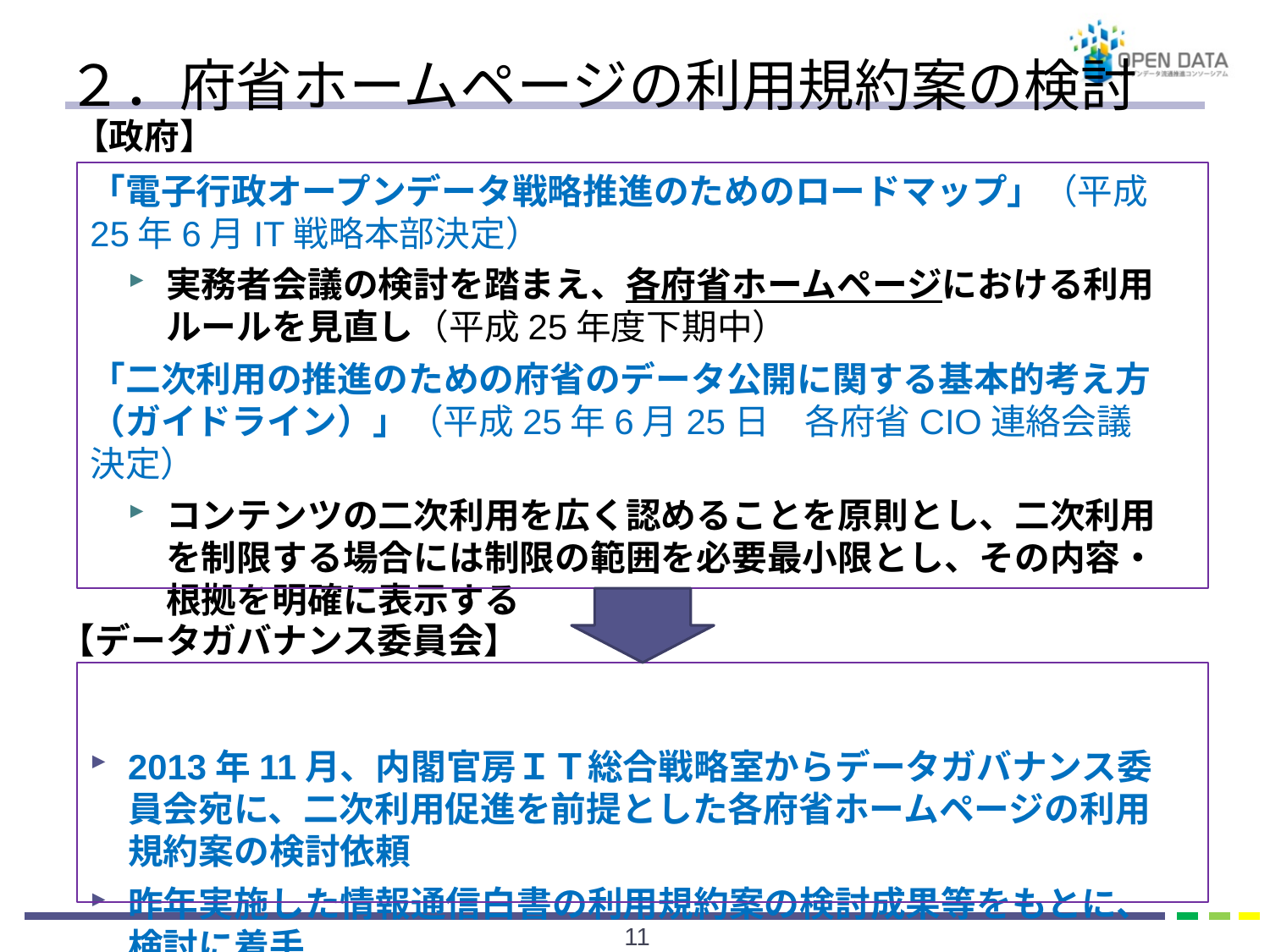

# ２．府省ホームページの利用規約案の検討
【政府】
「電子行政オープンデータ戦略推進のためのロードマップ」（平成25年6月IT戦略本部決定）
実務者会議の検討を踏まえ、各府省ホームページにおける利用ルールを見直し（平成25年度下期中）
「二次利用の推進のための府省のデータ公開に関する基本的考え方（ガイドライン）」（平成25年6月25日　各府省CIO連絡会議決定）
コンテンツの二次利用を広く認めることを原則とし、二次利用を制限する場合には制限の範囲を必要最小限とし、その内容・根拠を明確に表示する

2013年11月、内閣官房ＩＴ総合戦略室からデータガバナンス委員会宛に、二次利用促進を前提とした各府省ホームページの利用規約案の検討依頼
昨年実施した情報通信白書の利用規約案の検討成果等をもとに、検討に着手

【データガバナンス委員会】

11